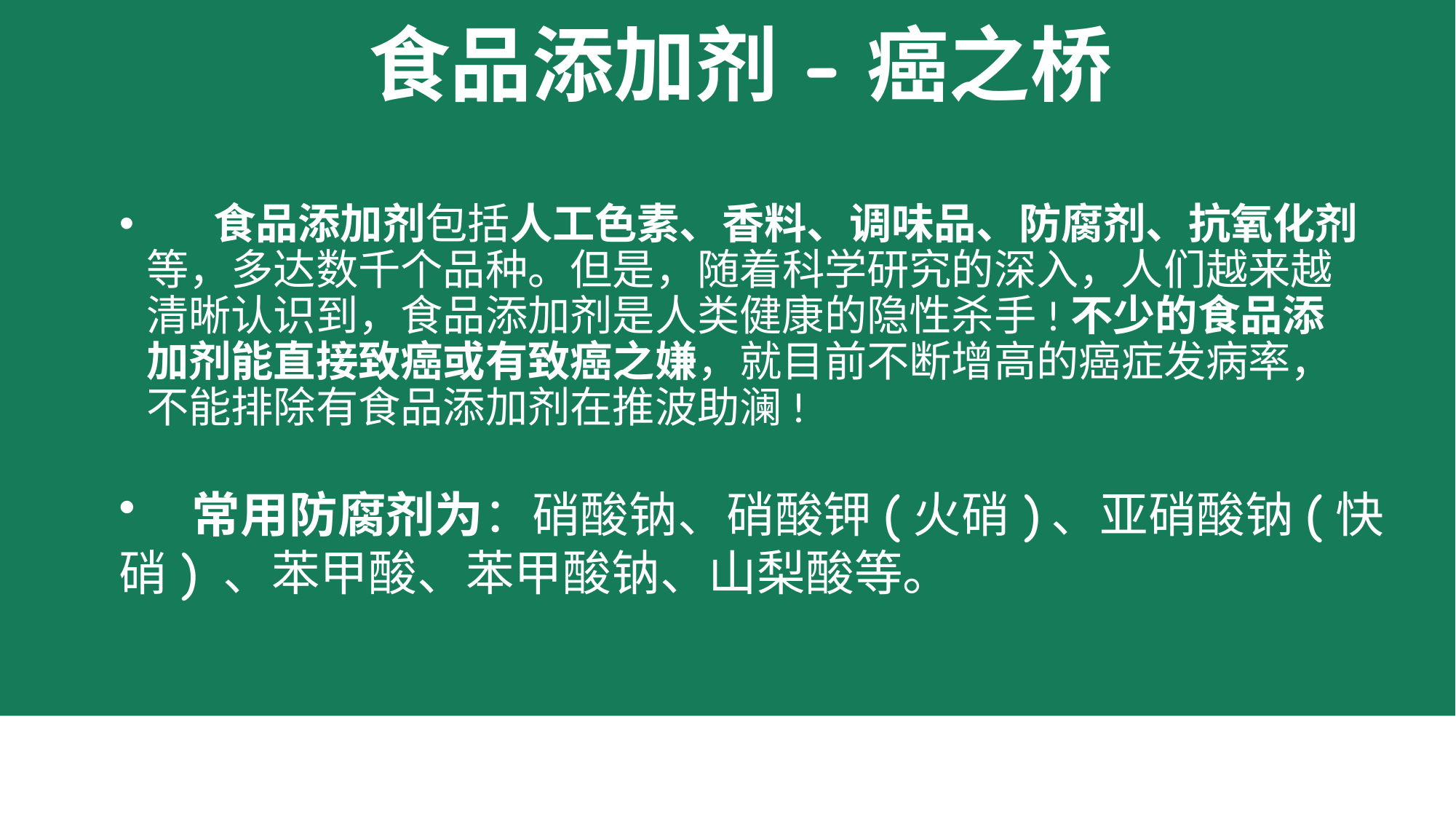

食品添加剂-癌之桥
      食品添加剂包括人工色素、香料、调味品、防腐剂、抗氧化剂等，多达数千个品种。但是，随着科学研究的深入，人们越来越清晰认识到，食品添加剂是人类健康的隐性杀手!不少的食品添加剂能直接致癌或有致癌之嫌，就目前不断增高的癌症发病率，不能排除有食品添加剂在推波助澜!

    常用防腐剂为：硝酸钠、硝酸钾(火硝)、亚硝酸钠(快硝) 、苯甲酸、苯甲酸钠、山梨酸等。